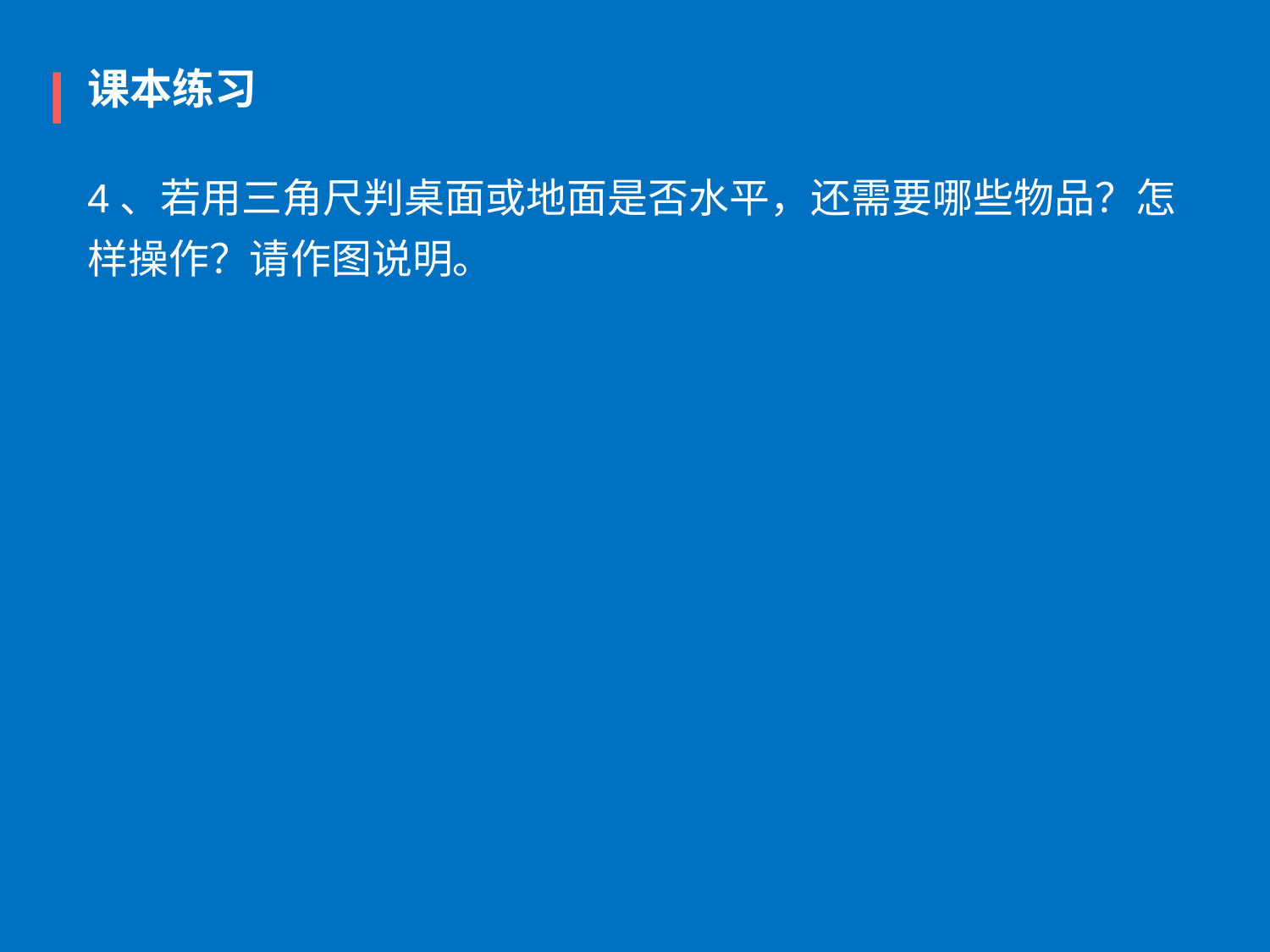

课本练习

4、若用三角尺判桌面或地面是否水平，还需要哪些物品？怎样操作？请作图说明。